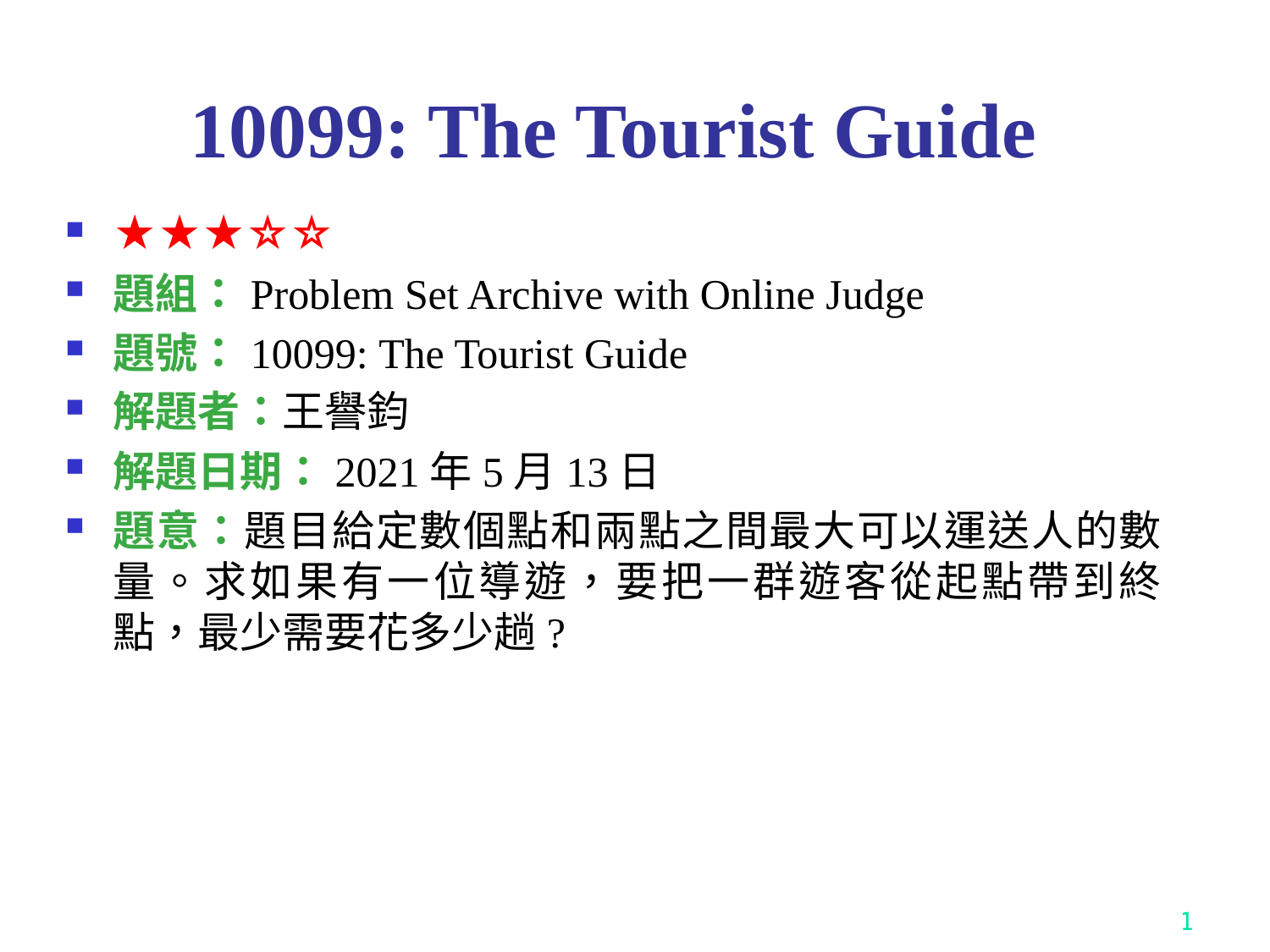

# 10099: The Tourist Guide
★★★☆☆
題組：Problem Set Archive with Online Judge
題號：10099: The Tourist Guide
解題者：王譽鈞
解題日期：2021年5月13日
題意：題目給定數個點和兩點之間最大可以運送人的數量。求如果有一位導遊，要把一群遊客從起點帶到終點，最少需要花多少趟?
1